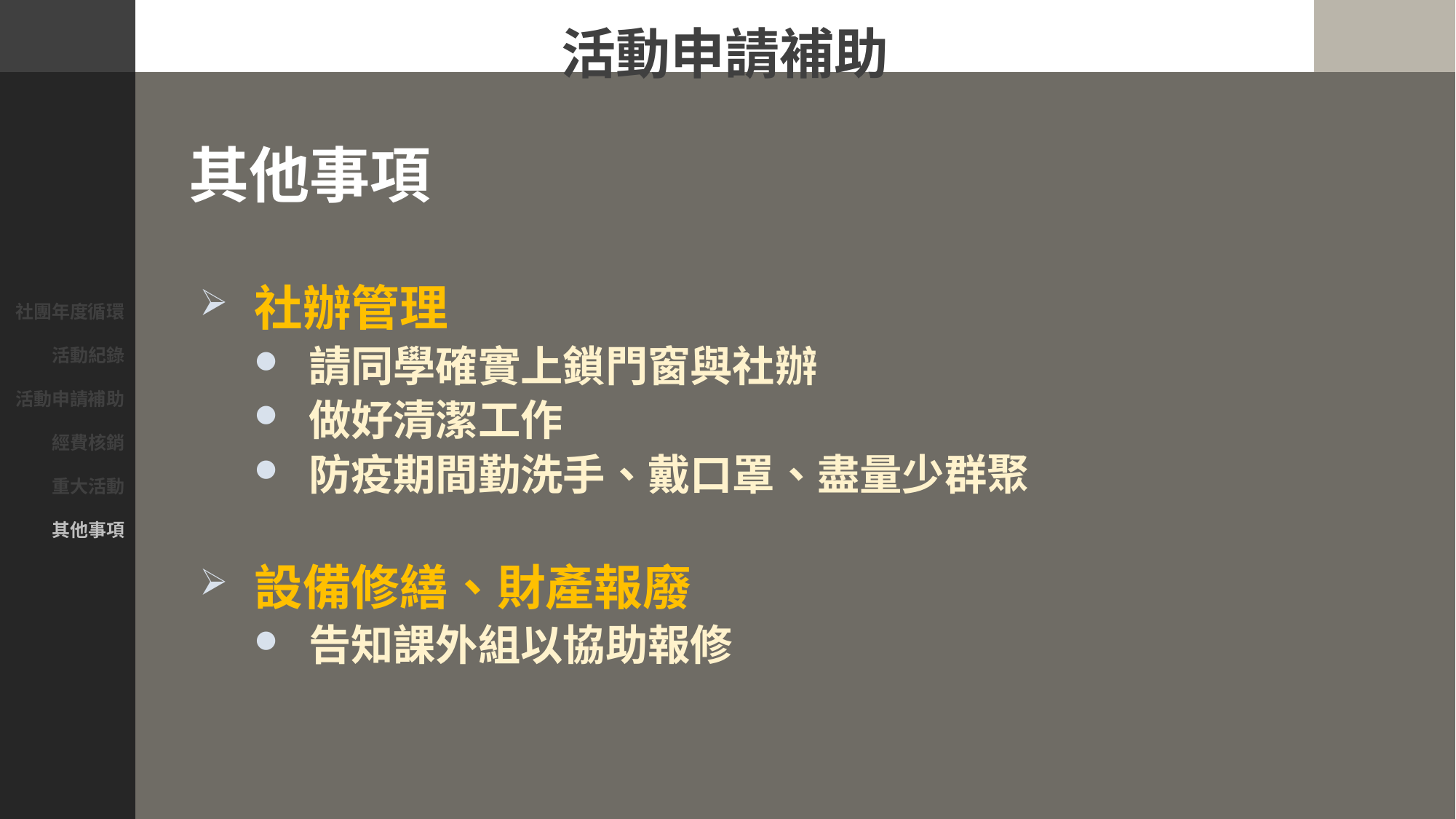

社團年度循環
活動紀錄
活動申請補助
經費核銷
重大活動
其他事項

活動申請補助

其他事項
社辦管理
請同學確實上鎖門窗與社辦
做好清潔工作
防疫期間勤洗手、戴口罩、盡量少群聚

設備修繕、財產報廢
告知課外組以協助報修